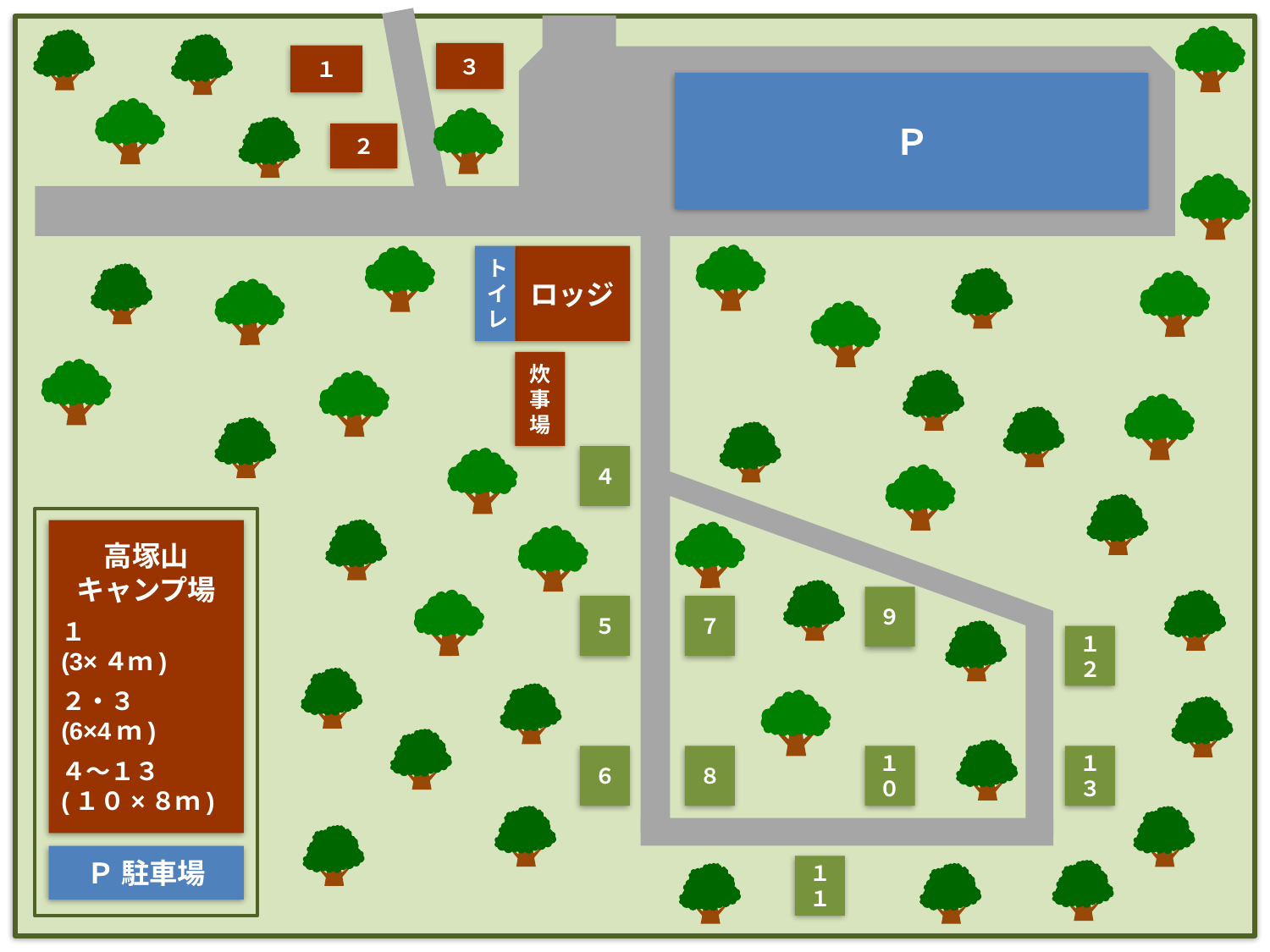

３
１

Ｐ

２

トイレ
ロッジ

炊事場

４

高塚山
キャンプ場

１
(3×４ｍ)

２・３
(6×4ｍ)

４～１３
(１０×８ｍ)

９

５
７

１２

６
８
１０
１３

Ｐ 駐車場
１１